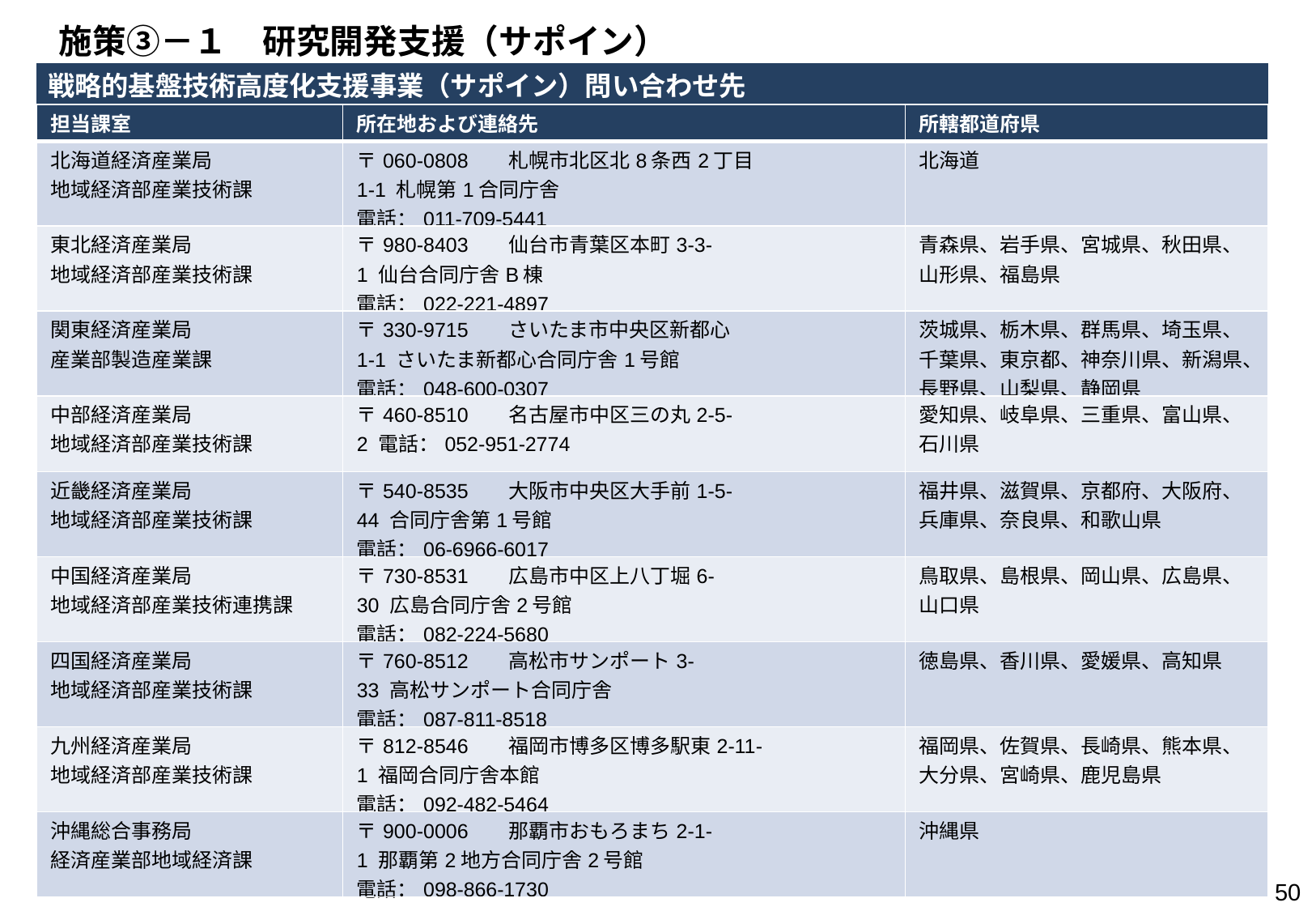

# 施策③－１
研究開発支援（サポイン）
| 戦略的基盤技術高度化支援事業（サポイン）問い合わせ先 |  |  |
| --- | --- | --- |
| 担当課室 | 所在地および連絡先 | 所轄都道府県 |
| 北海道経済産業局 地域経済部産業技術課 | 〒060-0808 札幌市北区北8条西2丁目1-1 札幌第1合同庁舎 電話：011-709-5441 | 北海道 |
| 東北経済産業局 地域経済部産業技術課 | 〒980-8403 仙台市青葉区本町3-3-1 仙台合同庁舎B棟 電話：022-221-4897 | 青森県、岩手県、宮城県、秋田県、 山形県、福島県 |
| 関東経済産業局 産業部製造産業課 | 〒330-9715 さいたま市中央区新都心1-1 さいたま新都心合同庁舎1号館 電話：048-600-0307 | 茨城県、栃木県、群馬県、埼玉県、 千葉県、東京都、神奈川県、新潟県、 長野県、山梨県、静岡県 |
| 中部経済産業局 地域経済部産業技術課 | 〒460-8510 名古屋市中区三の丸2-5-2 電話：052-951-2774 | 愛知県、岐阜県、三重県、富山県、 ⽯川県 |
| 近畿経済産業局 地域経済部産業技術課 | 〒540-8535 大阪市中央区大手前1-5-44 合同庁舎第1号館 電話：06-6966-6017 | 福井県、滋賀県、京都府、大阪府、 兵庫県、奈良県、和歌山県 |
| 中国経済産業局 地域経済部産業技術連携課 | 〒730-8531 広島市中区上八丁堀6-30 広島合同庁舎2号館 電話：082-224-5680 | 鳥取県、島根県、岡山県、広島県、 山口県 |
| 四国経済産業局 地域経済部産業技術課 | 〒760-8512 高松市サンポート3-33 高松サンポート合同庁舎 電話：087-811-8518 | 徳島県、⾹川県、愛媛県、高知県 |
| 九州経済産業局 地域経済部産業技術課 | 〒812-8546 福岡市博多区博多駅東2-11-1 福岡合同庁舎本館 電話：092-482-5464 | 福岡県、佐賀県、長崎県、熊本県、 大分県、宮崎県、鹿児島県 |
| 沖縄総合事務局 経済産業部地域経済課 | 〒900-0006 那覇市おもろまち2-1-1 那覇第2地方合同庁舎2号館 電話：098-866-1730 | 沖縄県 |
50